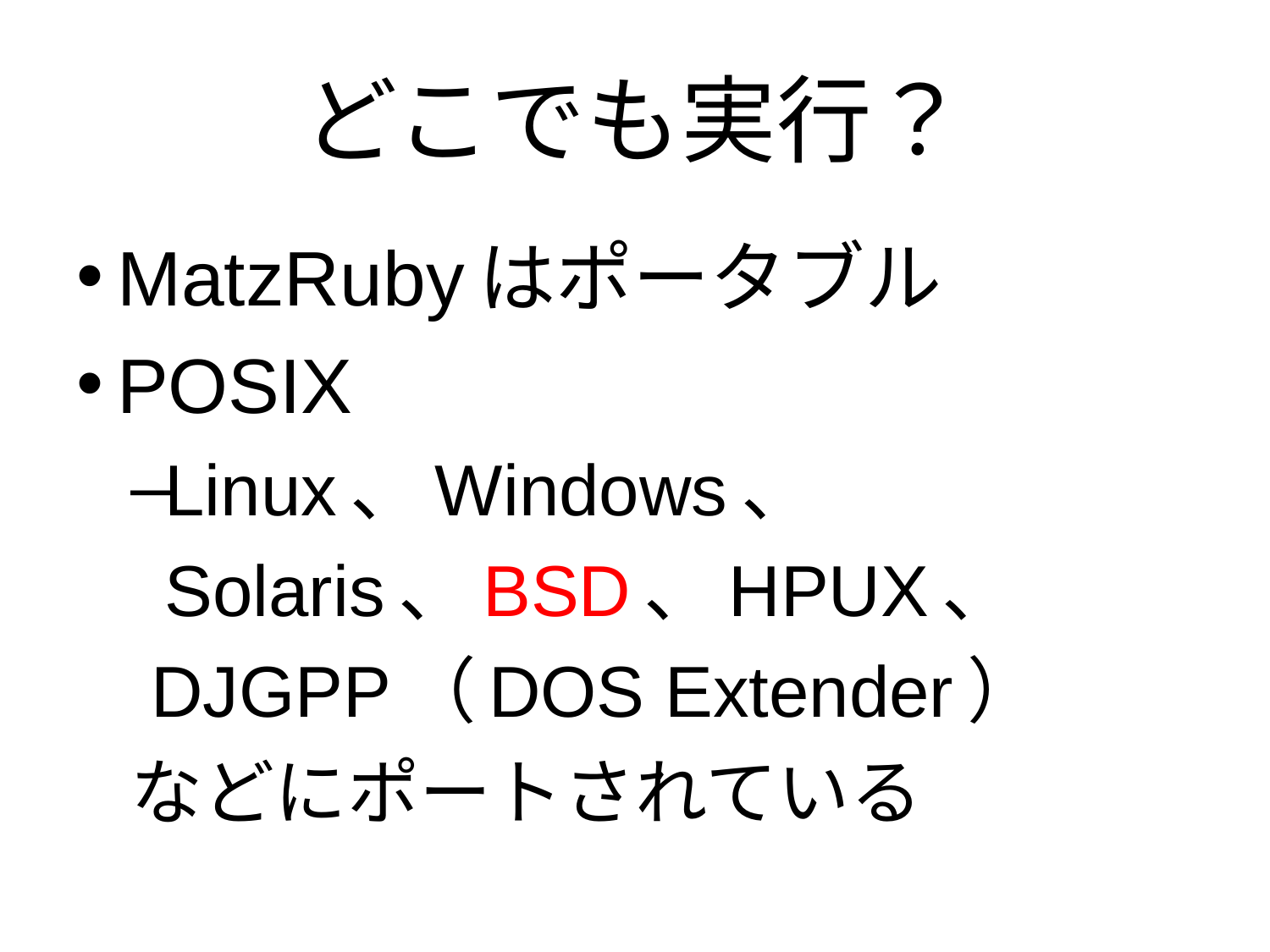

# どこでも実行？
MatzRubyはポータブル
POSIX
Linux、Windows、
	Solaris、BSD、HPUX、
 DJGPP（DOS Extender）
などにポートされている